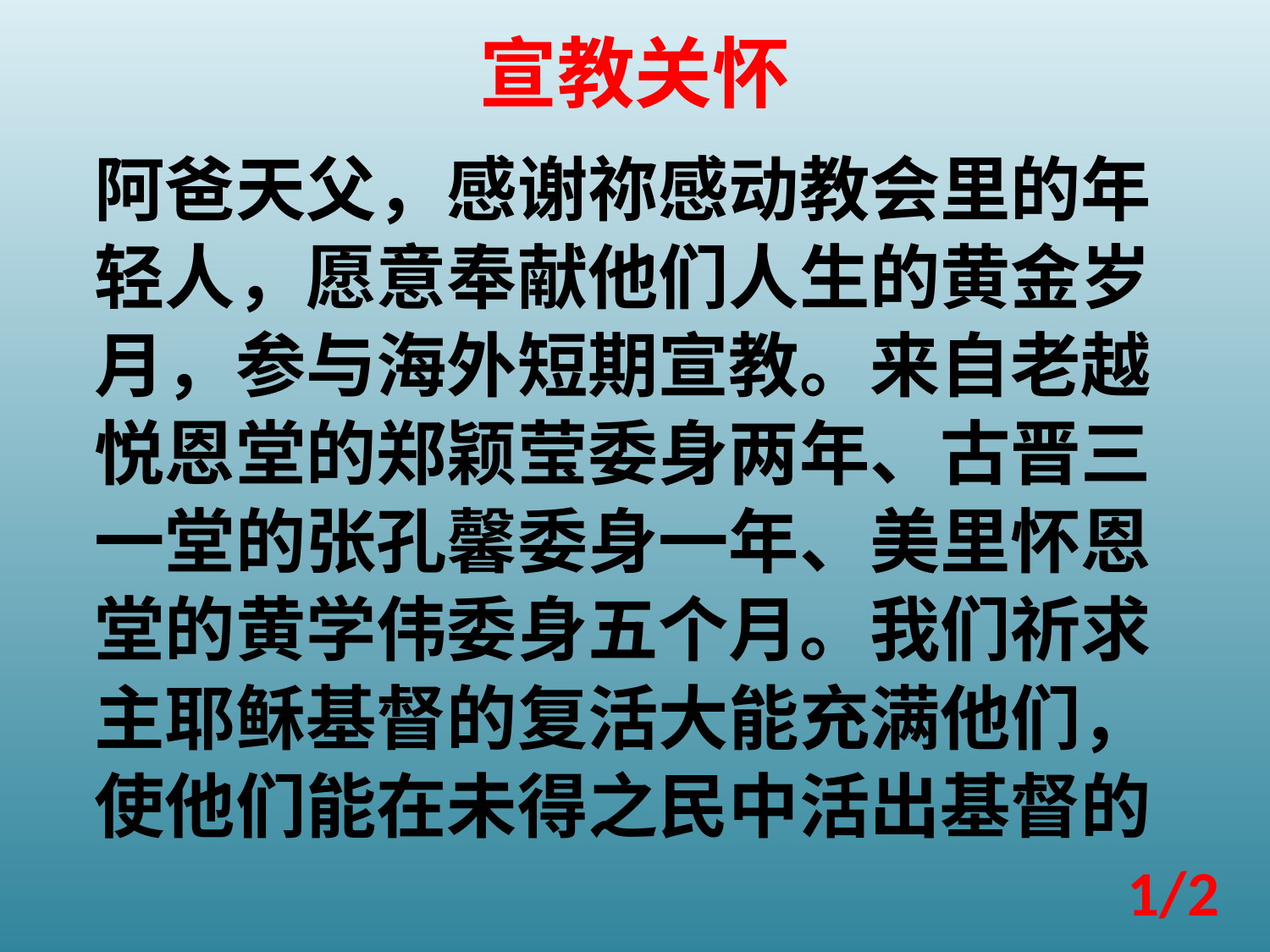

宣教关怀
阿爸天父，感谢祢感动教会里的年轻人，愿意奉献他们人生的黄金岁月，参与海外短期宣教。来自老越悦恩堂的郑颖莹委身两年、古晋三一堂的张孔馨委身一年、美里怀恩堂的黄学伟委身五个月。我们祈求主耶稣基督的复活大能充满他们，使他们能在未得之民中活出基督的
1/2